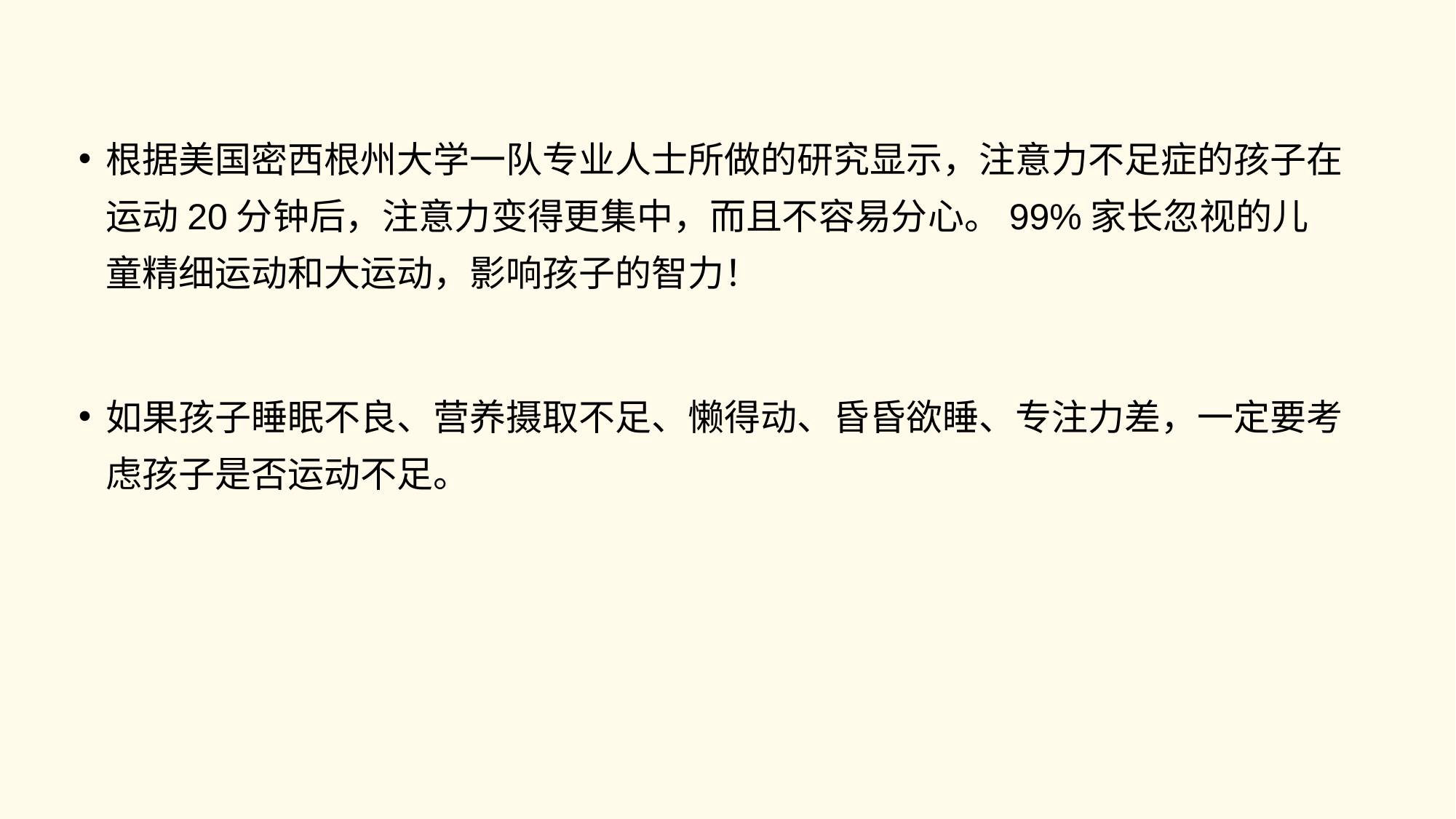

#
根据美国密西根州大学一队专业人士所做的研究显示，注意力不足症的孩子在运动20分钟后，注意力变得更集中，而且不容易分心。99%家长忽视的儿童精细运动和大运动，影响孩子的智力！

如果孩子睡眠不良、营养摄取不足、懒得动、昏昏欲睡、专注力差，一定要考虑孩子是否运动不足。